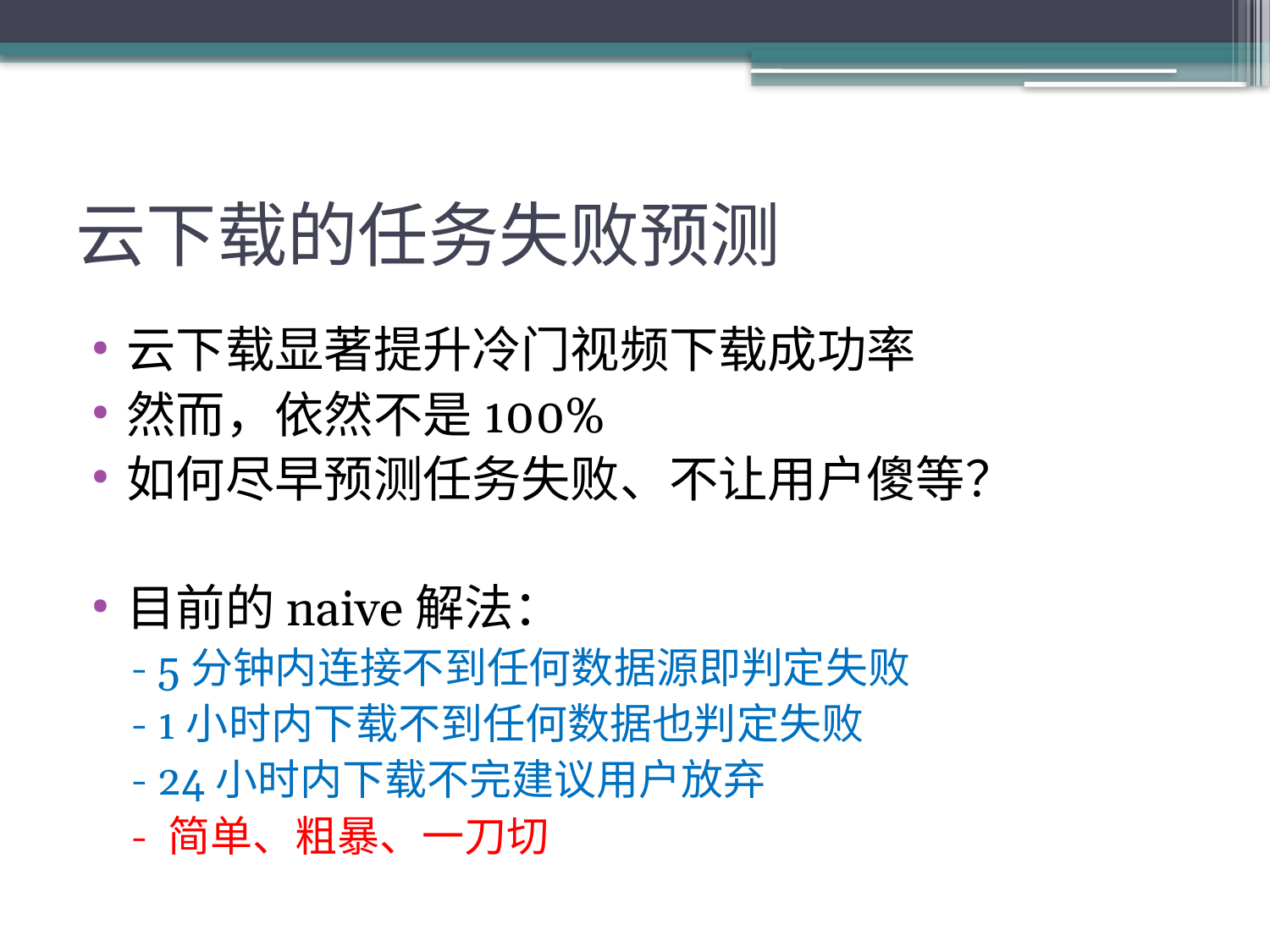

# 云下载的任务失败预测
云下载显著提升冷门视频下载成功率
然而，依然不是100%
如何尽早预测任务失败、不让用户傻等？

目前的naive解法：
    - 5分钟内连接不到任何数据源即判定失败
    - 1小时内下载不到任何数据也判定失败
    - 24小时内下载不完建议用户放弃
    - 简单、粗暴、一刀切